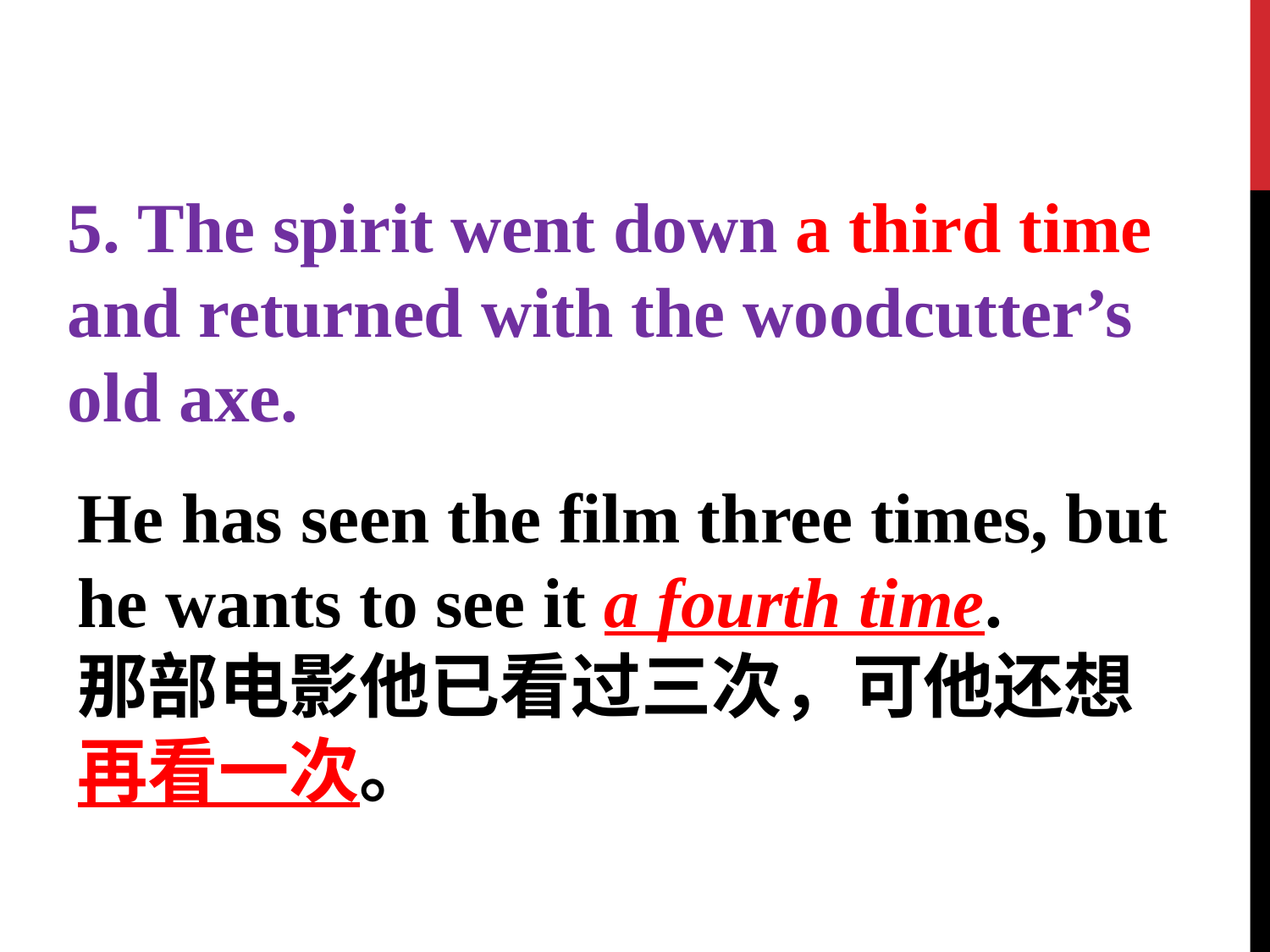

5. The spirit went down a third time and returned with the woodcutter’s old axe.
He has seen the film three times, but he wants to see it a fourth time.
那部电影他已看过三次，可他还想再看一次。